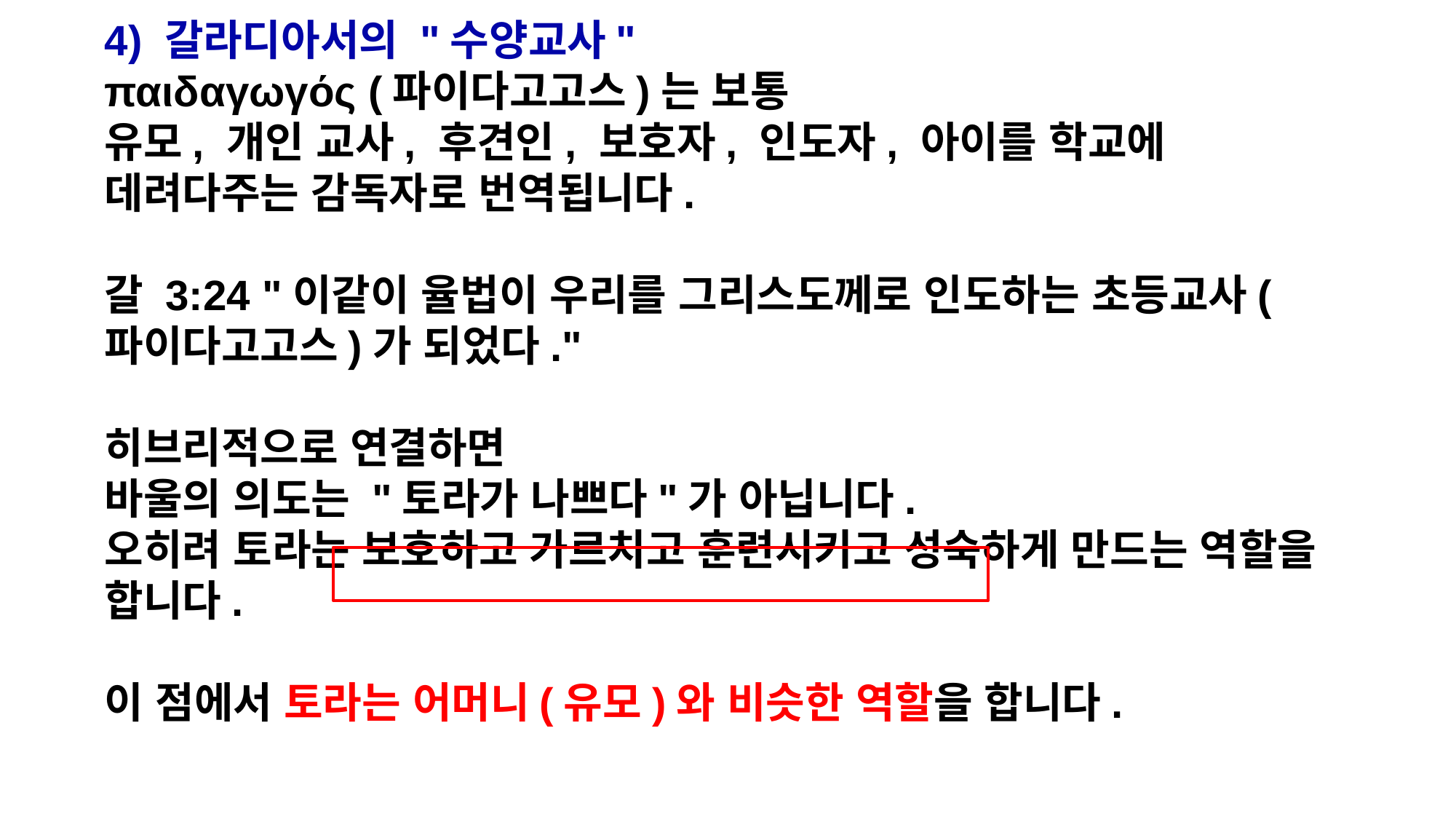

4) 갈라디아서의 "수양교사"
παιδαγωγός (파이다고고스)는 보통
유모, 개인 교사, 후견인, 보호자, 인도자, 아이를 학교에 데려다주는 감독자로 번역됩니다.

갈 3:24 "이같이 율법이 우리를 그리스도께로 인도하는 초등교사(파이다고고스)가 되었다."

히브리적으로 연결하면
바울의 의도는 "토라가 나쁘다"가 아닙니다.
오히려 토라는 보호하고 가르치고 훈련시키고 성숙하게 만드는 역할을 합니다.

이 점에서 토라는 어머니(유모)와 비슷한 역할을 합니다.